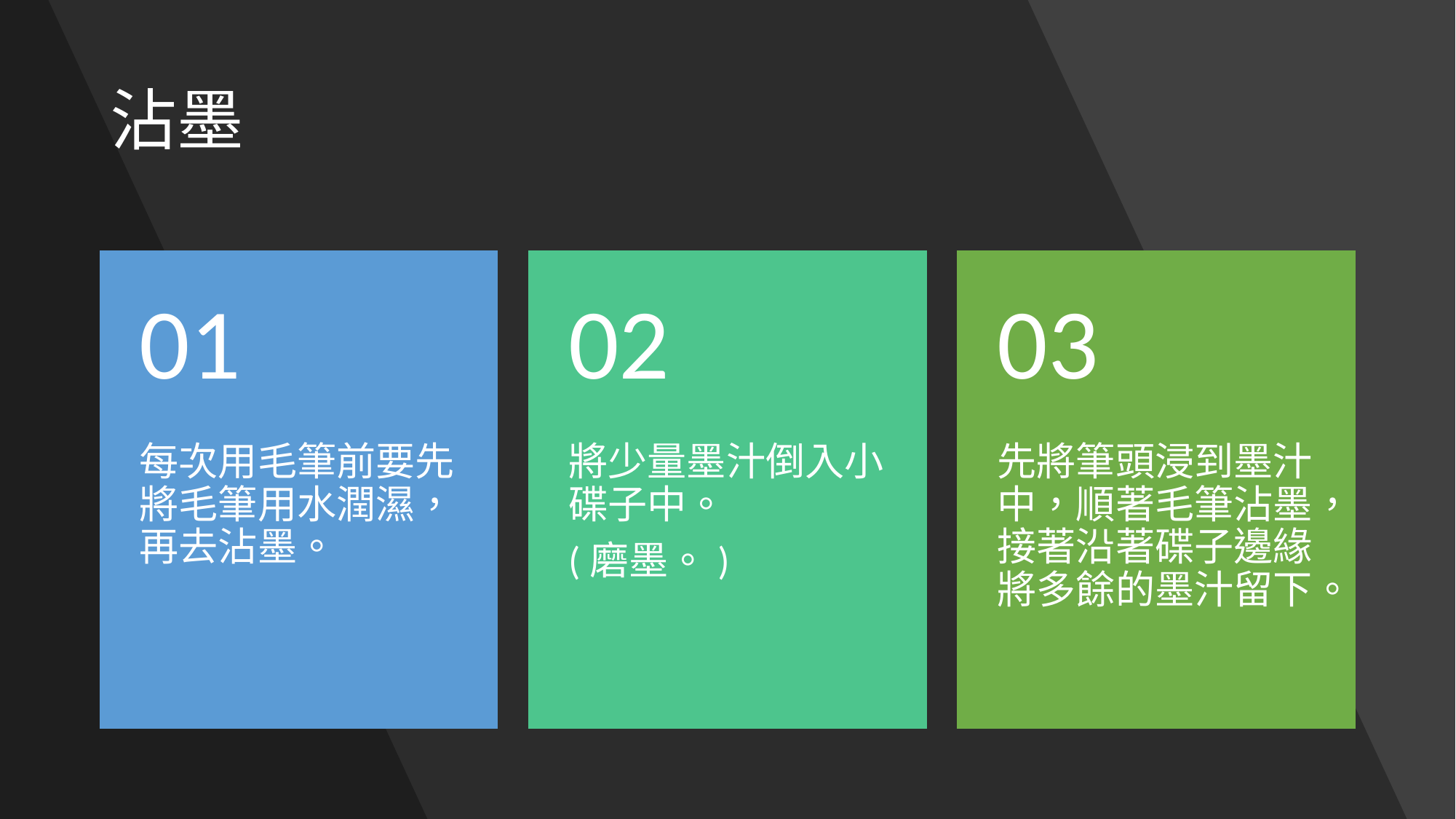

# 沾墨
每次用毛筆前要先將毛筆用水潤濕，再去沾墨。
01
將少量墨汁倒入小碟子中。
(磨墨。)
02
先將筆頭浸到墨汁中，順著毛筆沾墨，接著沿著碟子邊緣將多餘的墨汁留下。
03